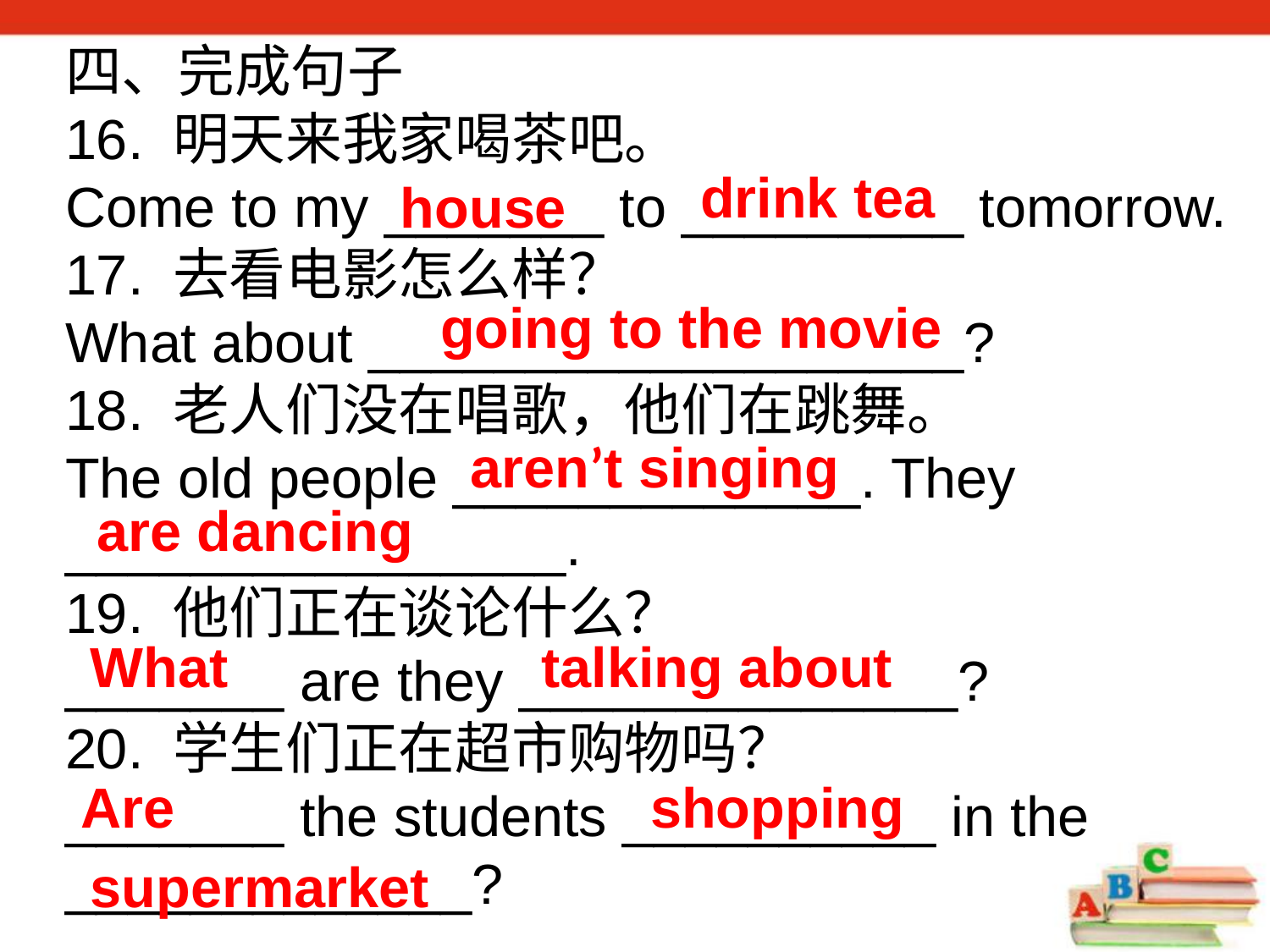

四、完成句子
16. 明天来我家喝茶吧。
Come to my _______ to _________ tomorrow.
17. 去看电影怎么样？
What about ___________________?
18. 老人们没在唱歌，他们在跳舞。
The old people _____________. They ________________.
19. 他们正在谈论什么？
_______ are they ______________?
20. 学生们正在超市购物吗？
_______ the students __________ in the _____________?
drink tea
house
going to the movie
aren’t singing
are dancing
What
talking about
Are
shopping
supermarket